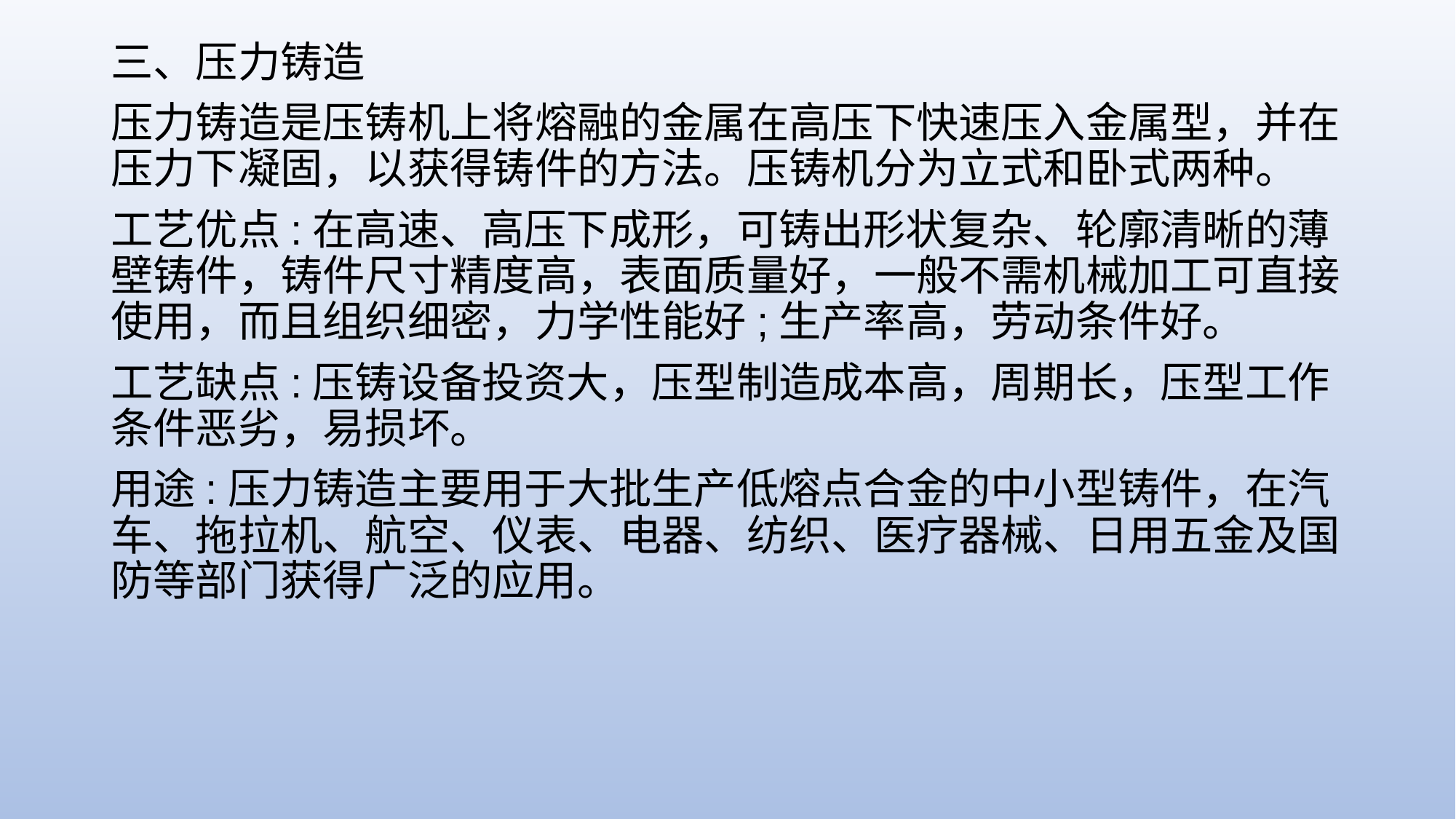

三、压力铸造
压力铸造是压铸机上将熔融的金属在高压下快速压入金属型，并在压力下凝固，以获得铸件的方法。压铸机分为立式和卧式两种。
工艺优点:在高速、高压下成形，可铸出形状复杂、轮廓清晰的薄壁铸件，铸件尺寸精度高，表面质量好，一般不需机械加工可直接使用，而且组织细密，力学性能好;生产率高，劳动条件好。
工艺缺点:压铸设备投资大，压型制造成本高，周期长，压型工作条件恶劣，易损坏。
用途:压力铸造主要用于大批生产低熔点合金的中小型铸件，在汽车、拖拉机、航空、仪表、电器、纺织、医疗器械、日用五金及国防等部门获得广泛的应用。